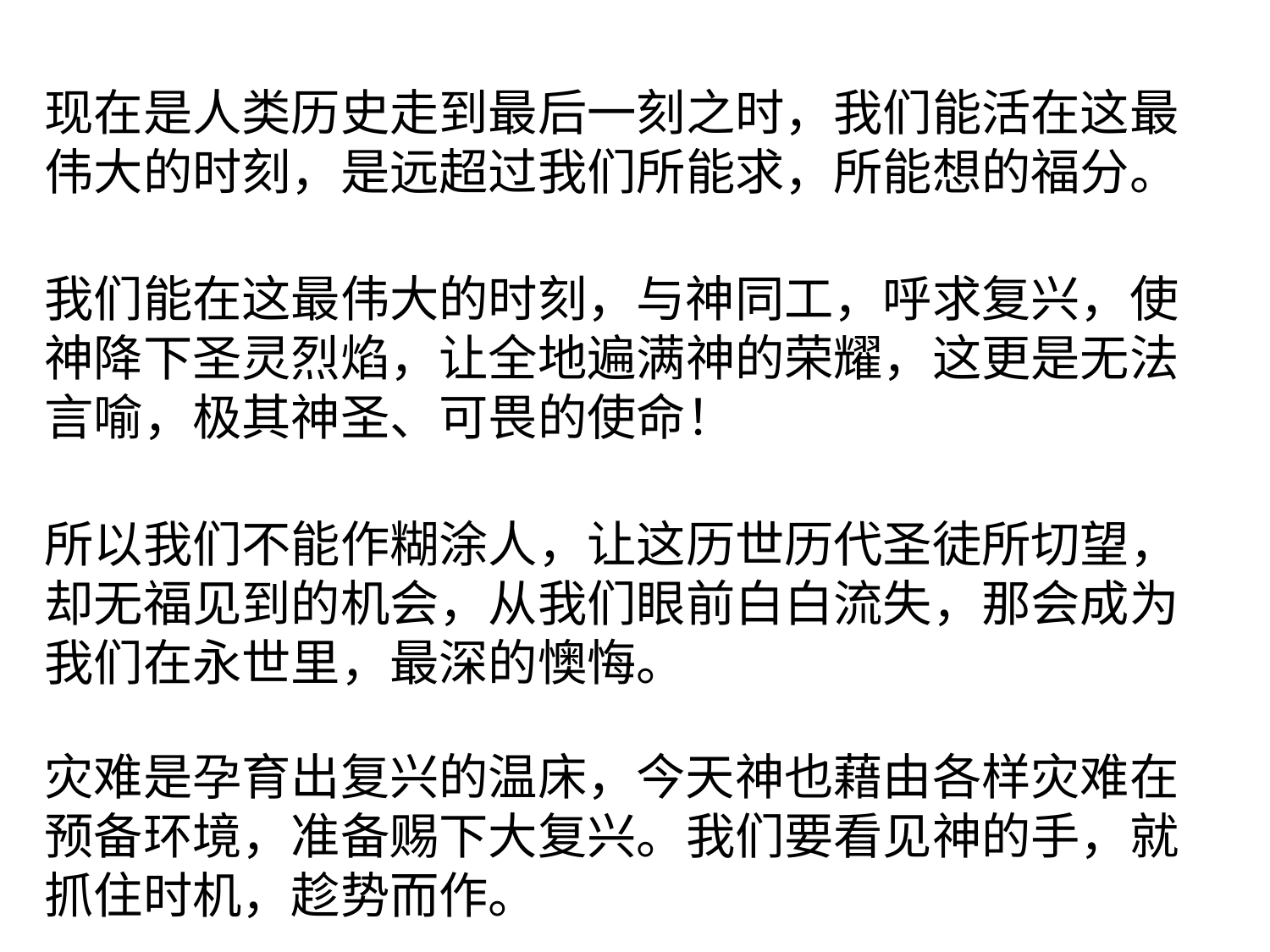

现在是人类历史走到最后一刻之时，我们能活在这最伟大的时刻，是远超过我们所能求，所能想的福分。

我们能在这最伟大的时刻，与神同工，呼求复兴，使神降下圣灵烈焰，让全地遍满神的荣耀，这更是无法言喻，极其神圣、可畏的使命！

所以我们不能作糊涂人，让这历世历代圣徒所切望，却无福见到的机会，从我们眼前白白流失，那会成为我们在永世里，最深的懊悔。

灾难是孕育出复兴的温床，今天神也藉由各样灾难在预备环境，准备赐下大复兴。我们要看见神的手，就抓住时机，趁势而作。